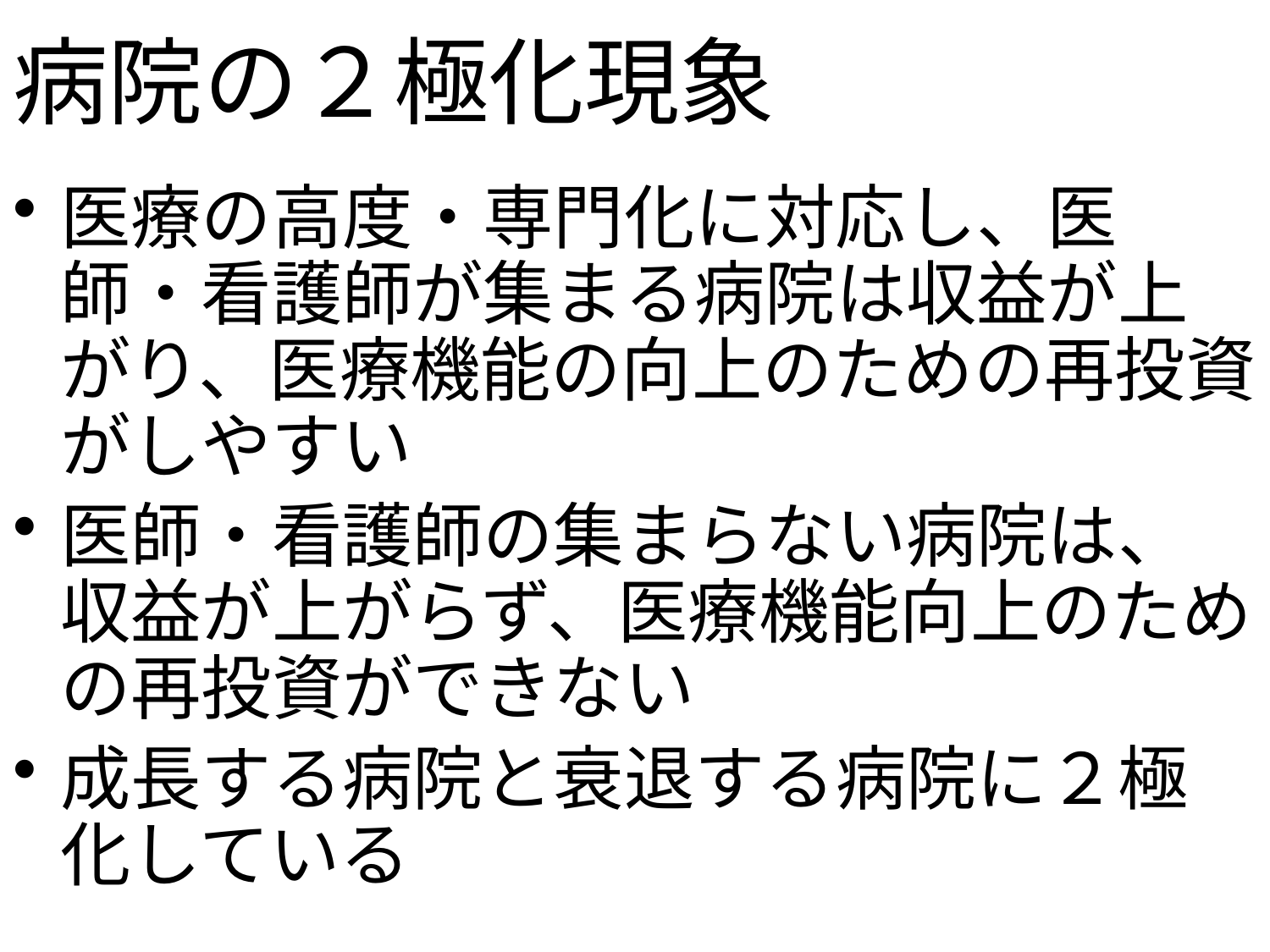

# 病院の２極化現象
医療の高度・専門化に対応し、医師・看護師が集まる病院は収益が上がり、医療機能の向上のための再投資がしやすい
医師・看護師の集まらない病院は、収益が上がらず、医療機能向上のための再投資ができない
成長する病院と衰退する病院に２極化している